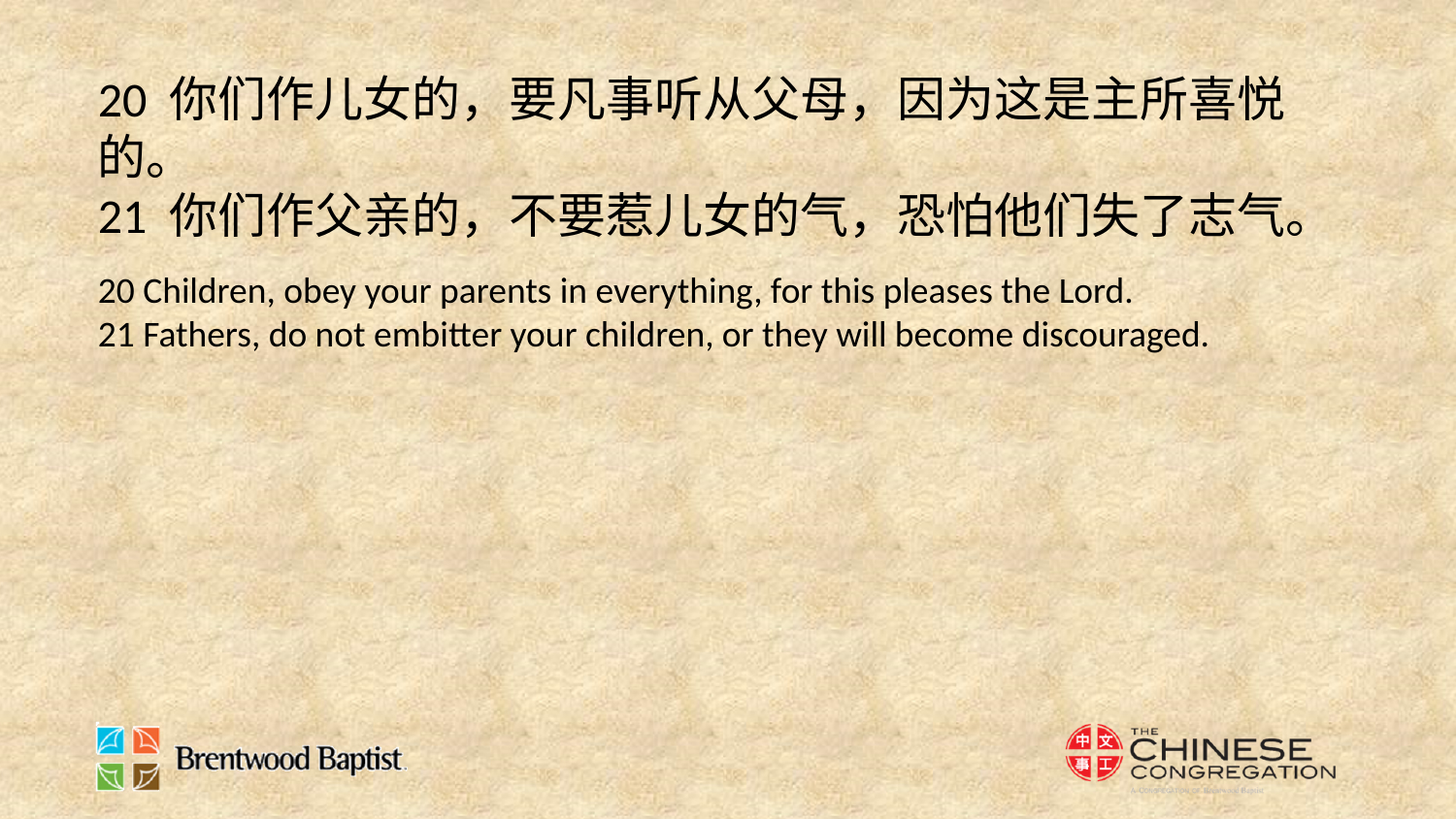

20 你们作儿女的，要凡事听从父母，因为这是主所喜悦的。
21 你们作父亲的，不要惹儿女的气，恐怕他们失了志气。

20 Children, obey your parents in everything, for this pleases the Lord.
21 Fathers, do not embitter your children, or they will become discouraged.